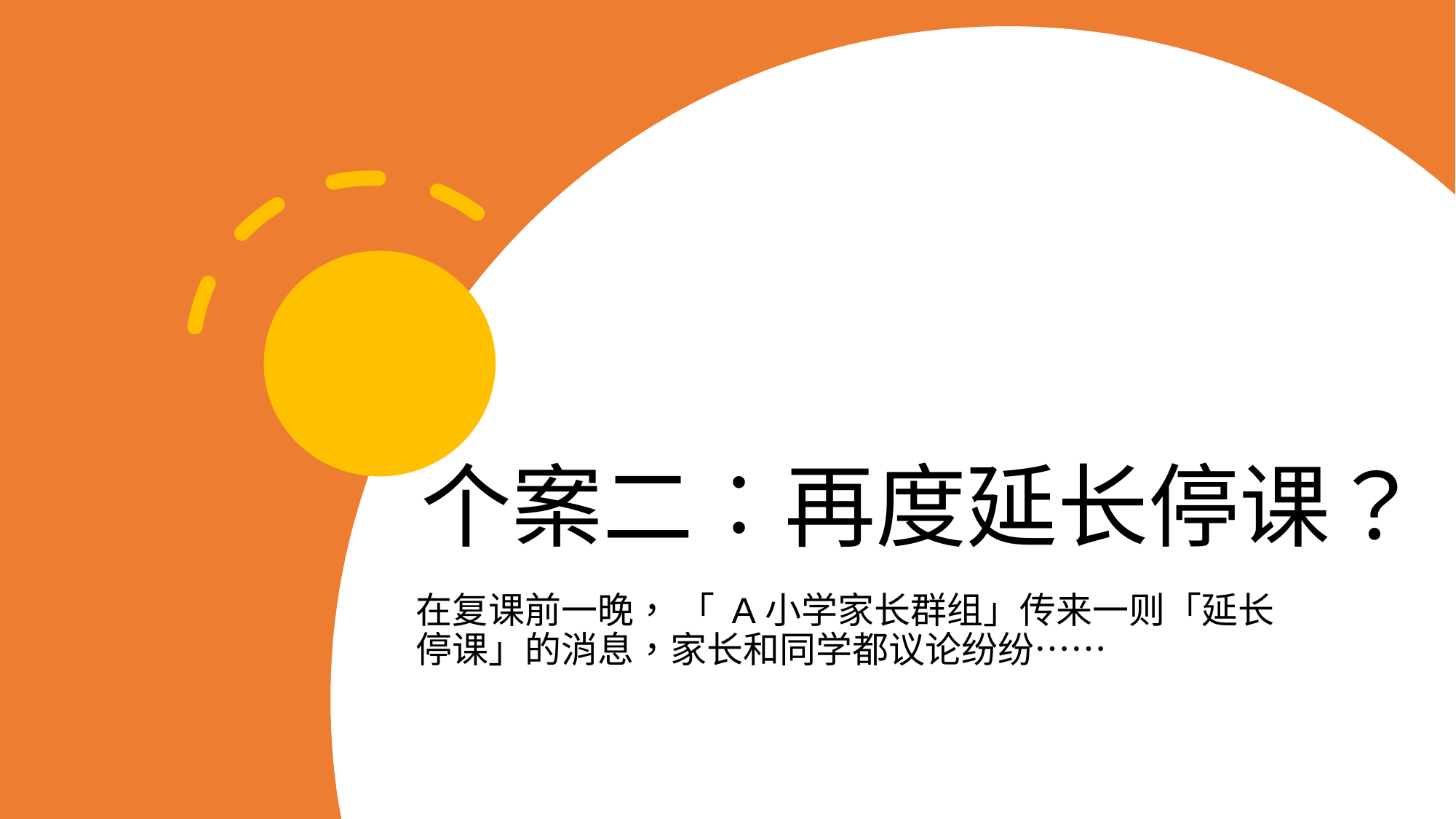

# 个案二︰再度延长停课？

在复课前一晚， 「 A小学家长群组」传来一则「延长停课」的消息，家长和同学都议论纷纷……